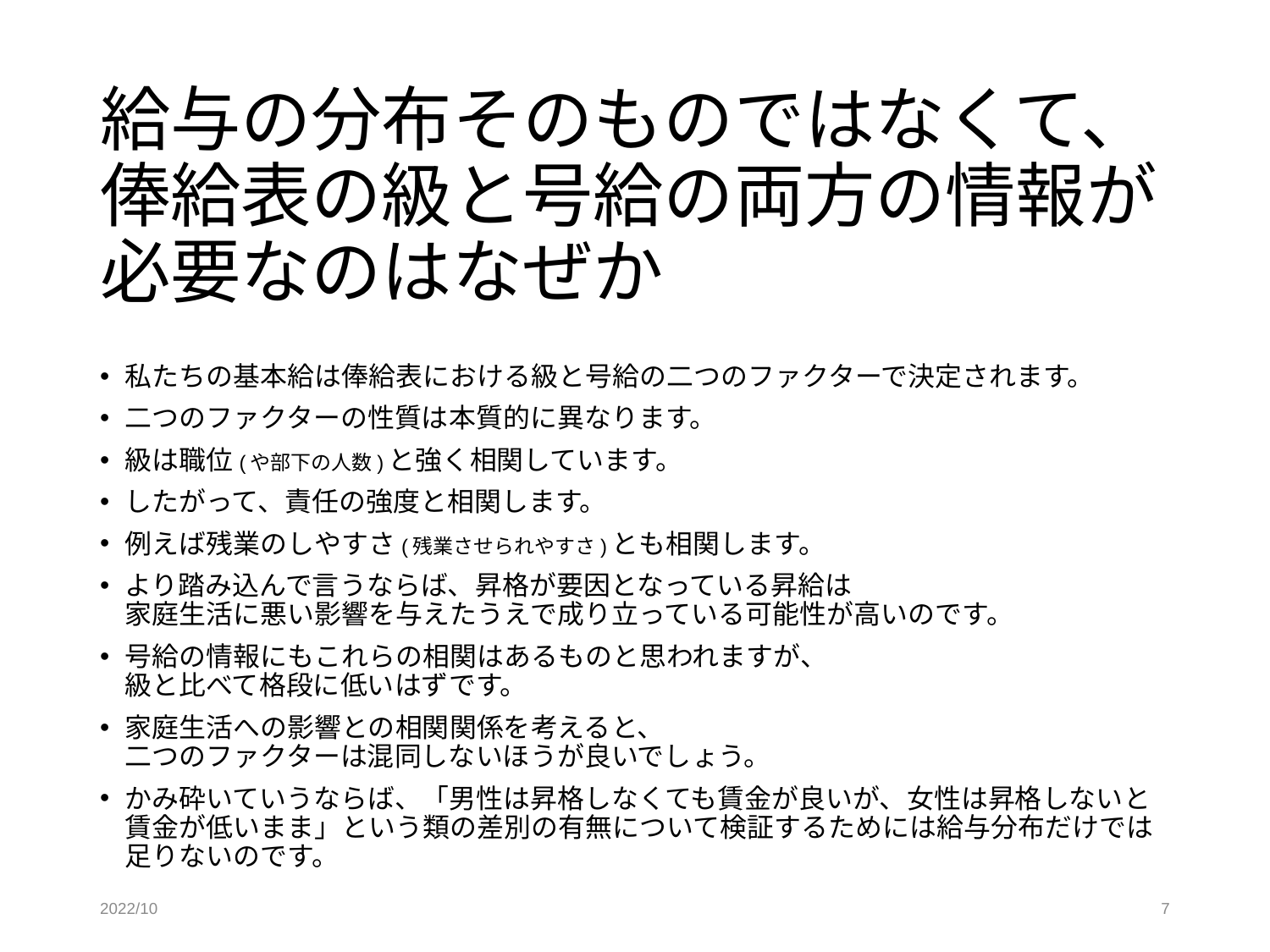

# 給与の分布そのものではなくて、俸給表の級と号給の両方の情報が必要なのはなぜか
私たちの基本給は俸給表における級と号給の二つのファクターで決定されます。
二つのファクターの性質は本質的に異なります。
級は職位(や部下の人数)と強く相関しています。
したがって、責任の強度と相関します。
例えば残業のしやすさ(残業させられやすさ)とも相関します。
より踏み込んで言うならば、昇格が要因となっている昇給は
家庭生活に悪い影響を与えたうえで成り立っている可能性が高いのです。
号給の情報にもこれらの相関はあるものと思われますが、
級と比べて格段に低いはずです。
家庭生活への影響との相関関係を考えると、
二つのファクターは混同しないほうが良いでしょう。
かみ砕いていうならば、「男性は昇格しなくても賃金が良いが、女性は昇格しないと賃金が低いまま」という類の差別の有無について検証するためには給与分布だけでは足りないのです。
2022/10
7